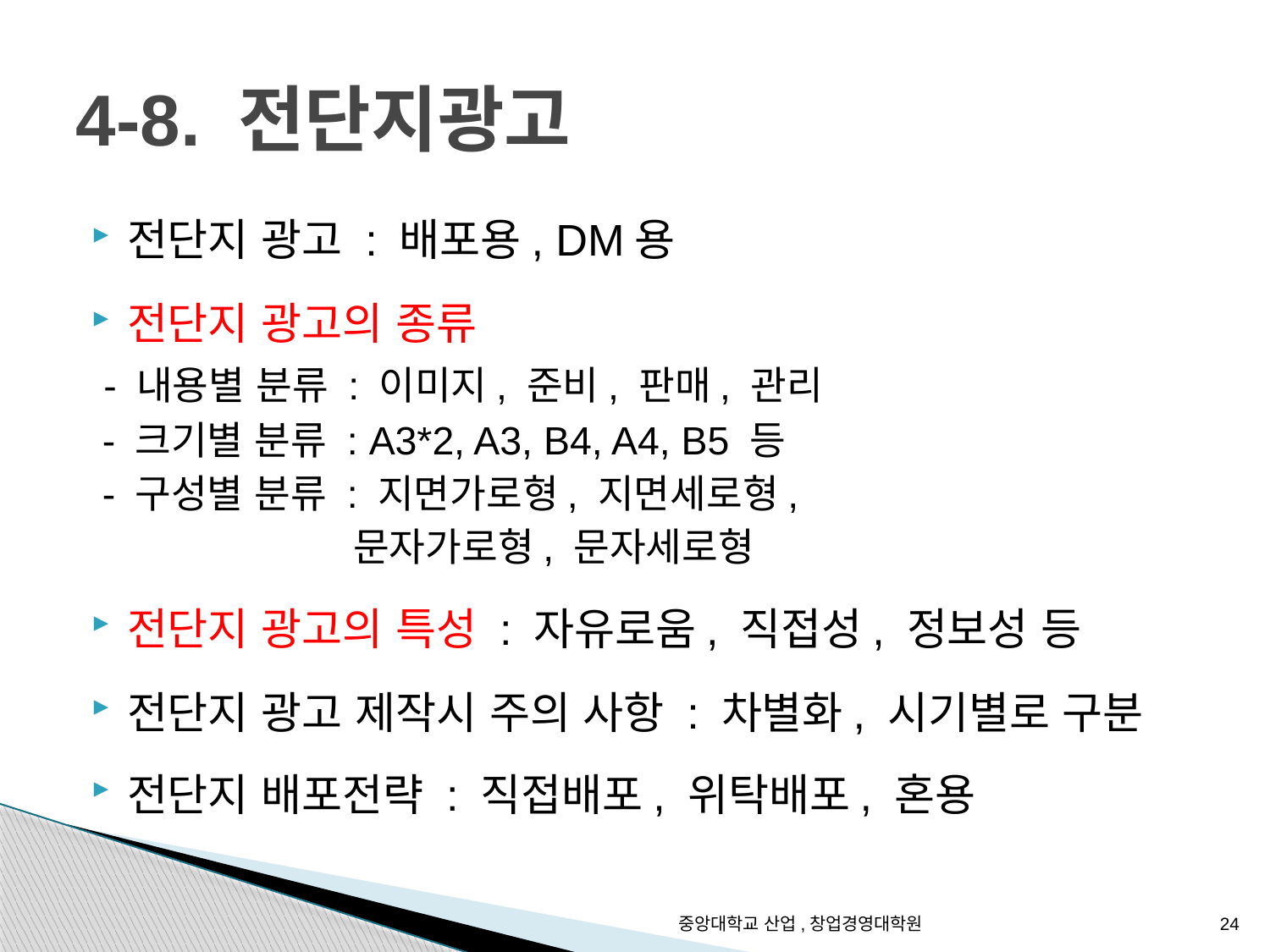

# 4-8. 전단지광고
전단지 광고 : 배포용, DM용

전단지 광고의 종류
 - 내용별 분류 : 이미지, 준비, 판매, 관리
 - 크기별 분류 : A3*2, A3, B4, A4, B5 등
 - 구성별 분류 : 지면가로형, 지면세로형,
                       문자가로형, 문자세로형

전단지 광고의 특성 : 자유로움, 직접성, 정보성 등

전단지 광고 제작시 주의 사항 : 차별화, 시기별로 구분

전단지 배포전략 : 직접배포, 위탁배포, 혼용
중앙대학교 산업,창업경영대학원
24